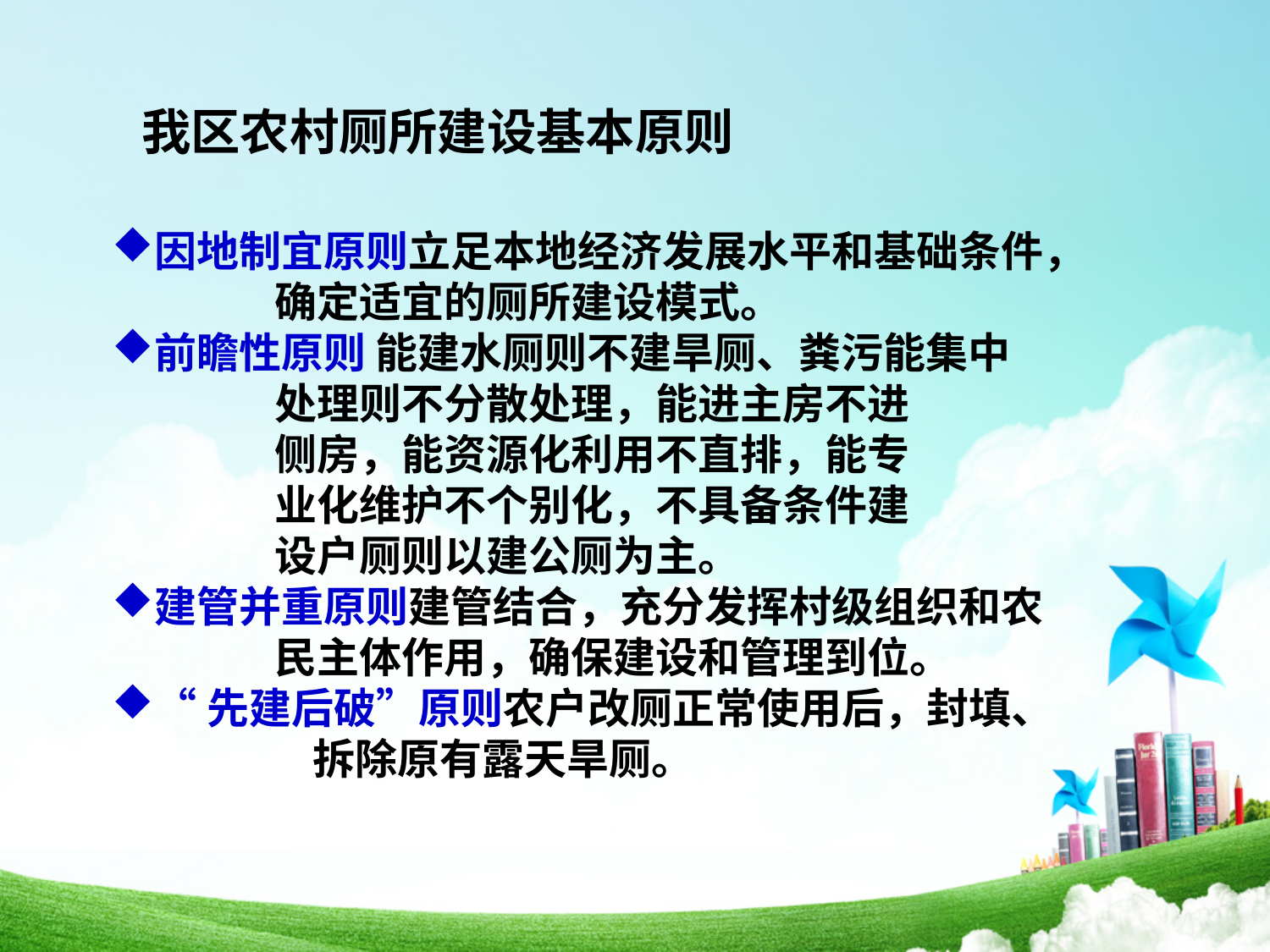

我区农村厕所建设基本原则
因地制宜原则立足本地经济发展水平和基础条件，
                确定适宜的厕所建设模式。
前瞻性原则 能建水厕则不建旱厕、粪污能集中
                处理则不分散处理，能进主房不进
                侧房，能资源化利用不直排，能专
                业化维护不个别化，不具备条件建
                设户厕则以建公厕为主。
建管并重原则建管结合，充分发挥村级组织和农
                民主体作用，确保建设和管理到位。
“先建后破”原则农户改厕正常使用后，封填、
                    拆除原有露天旱厕。

12